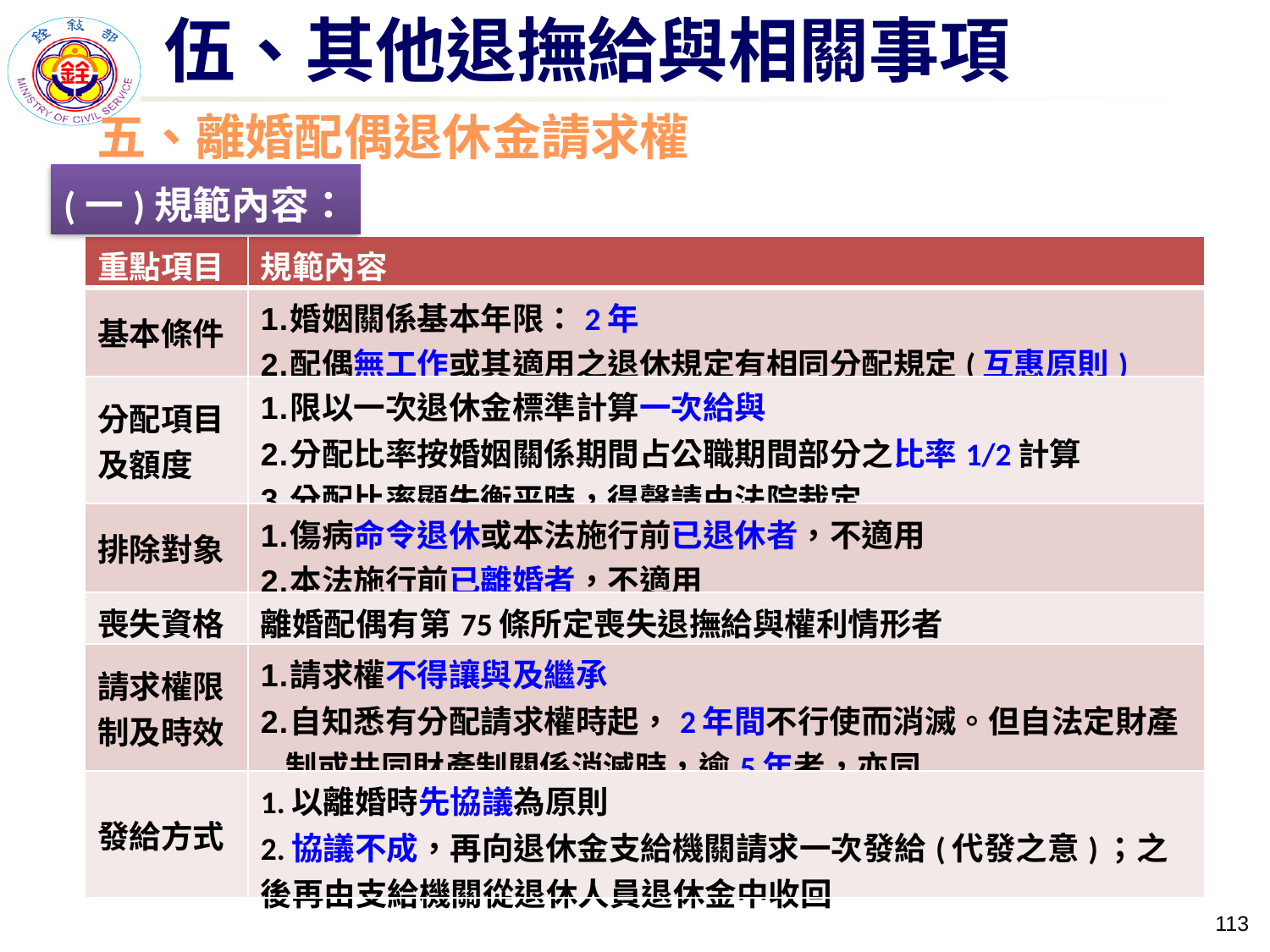

伍、其他退撫給與相關事項
五、離婚配偶退休金請求權
(一)規範內容：
| 重點項目 | 規範內容 |
| --- | --- |
| 基本條件 | 婚姻關係基本年限：2年 配偶無工作或其適用之退休規定有相同分配規定(互惠原則) |
| 分配項目及額度 | 限以一次退休金標準計算一次給與 分配比率按婚姻關係期間占公職期間部分之比率1/2計算 分配比率顯失衡平時，得聲請由法院裁定 |
| 排除對象 | 傷病命令退休或本法施行前已退休者，不適用 本法施行前已離婚者，不適用 |
| 喪失資格 | 離婚配偶有第75條所定喪失退撫給與權利情形者 |
| 請求權限制及時效 | 請求權不得讓與及繼承 自知悉有分配請求權時起，2年間不行使而消滅。但自法定財產制或共同財產制關係消滅時，逾5年者，亦同 |
| 發給方式 | 1.以離婚時先協議為原則 2.協議不成，再向退休金支給機關請求一次發給(代發之意)；之後再由支給機關從退休人員退休金中收回 |
113